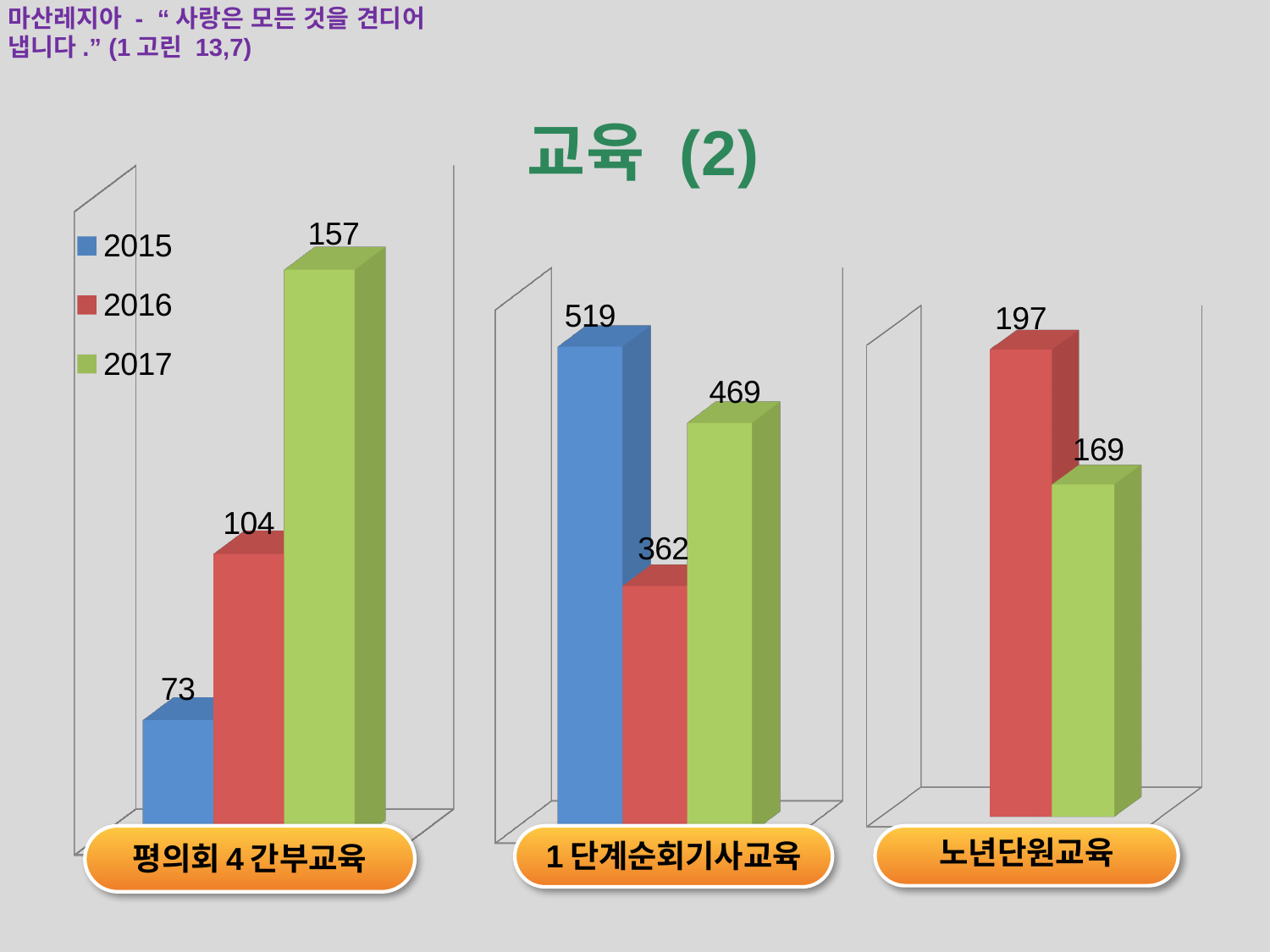

마산레지아 -  “사랑은 모든 것을 견디어 냅니다.” (1고린 13,7)

[unsupported chart]

교육 (2)

[unsupported chart]

[unsupported chart]